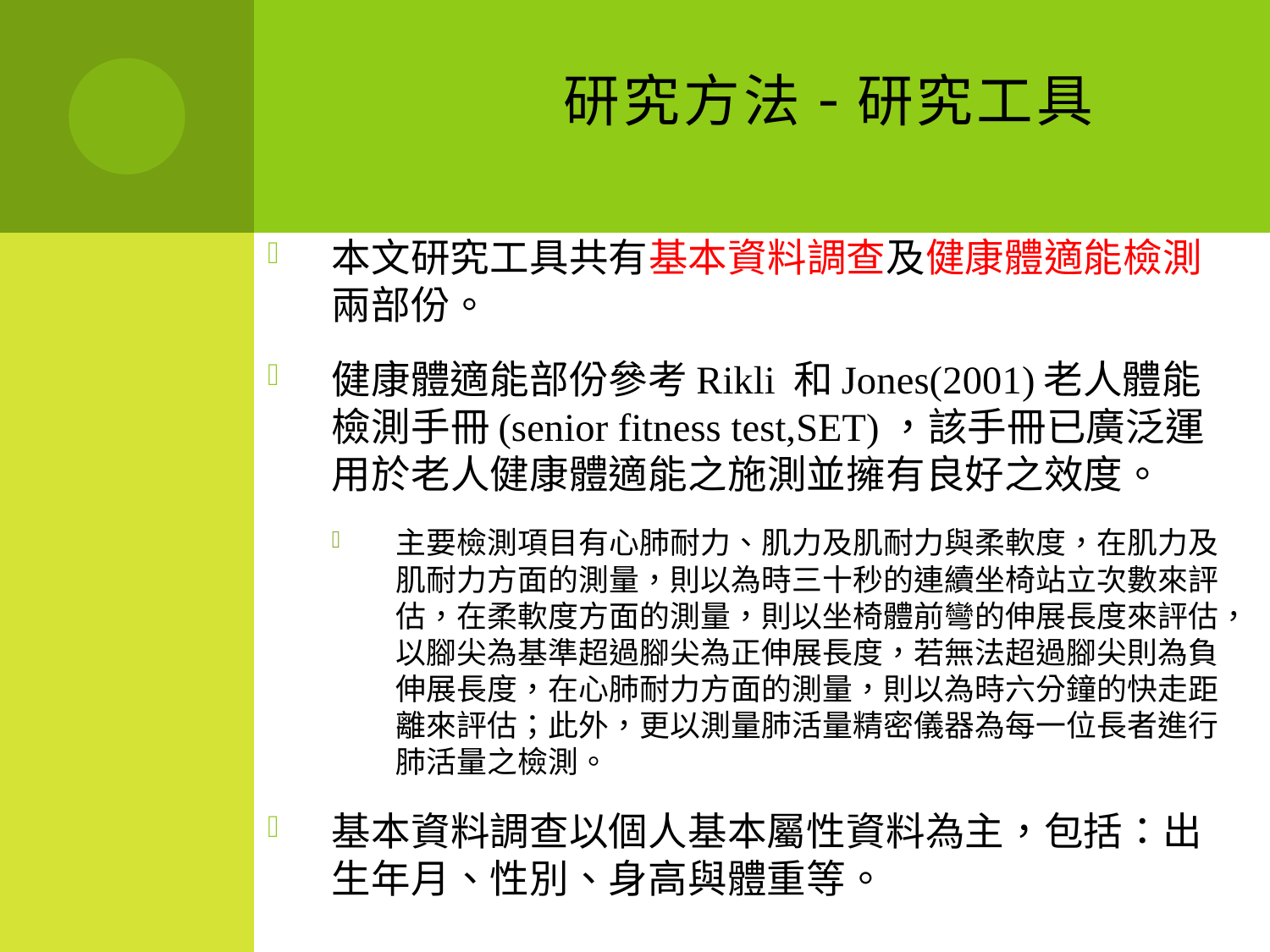

# 研究方法-研究工具
本文研究工具共有基本資料調查及健康體適能檢測兩部份。
健康體適能部份參考Rikli 和Jones(2001)老人體能檢測手冊(senior fitness test,SET)，該手冊已廣泛運用於老人健康體適能之施測並擁有良好之效度。
主要檢測項目有心肺耐力、肌力及肌耐力與柔軟度，在肌力及肌耐力方面的測量，則以為時三十秒的連續坐椅站立次數來評估，在柔軟度方面的測量，則以坐椅體前彎的伸展長度來評估，以腳尖為基準超過腳尖為正伸展長度，若無法超過腳尖則為負伸展長度，在心肺耐力方面的測量，則以為時六分鐘的快走距離來評估；此外，更以測量肺活量精密儀器為每一位長者進行肺活量之檢測。
基本資料調查以個人基本屬性資料為主，包括：出生年月、性別、身高與體重等。